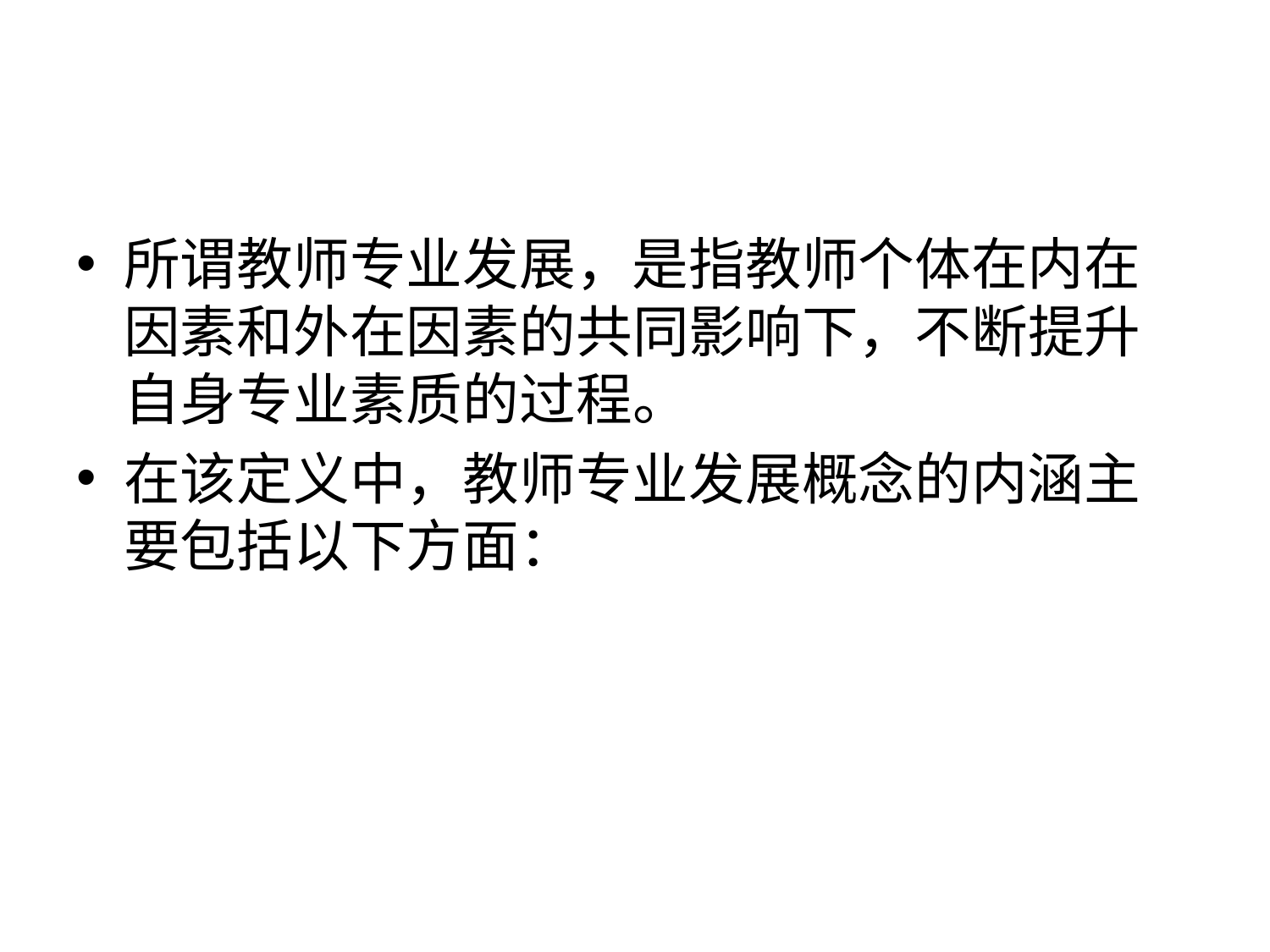

#
所谓教师专业发展，是指教师个体在内在因素和外在因素的共同影响下，不断提升自身专业素质的过程。
在该定义中，教师专业发展概念的内涵主要包括以下方面：